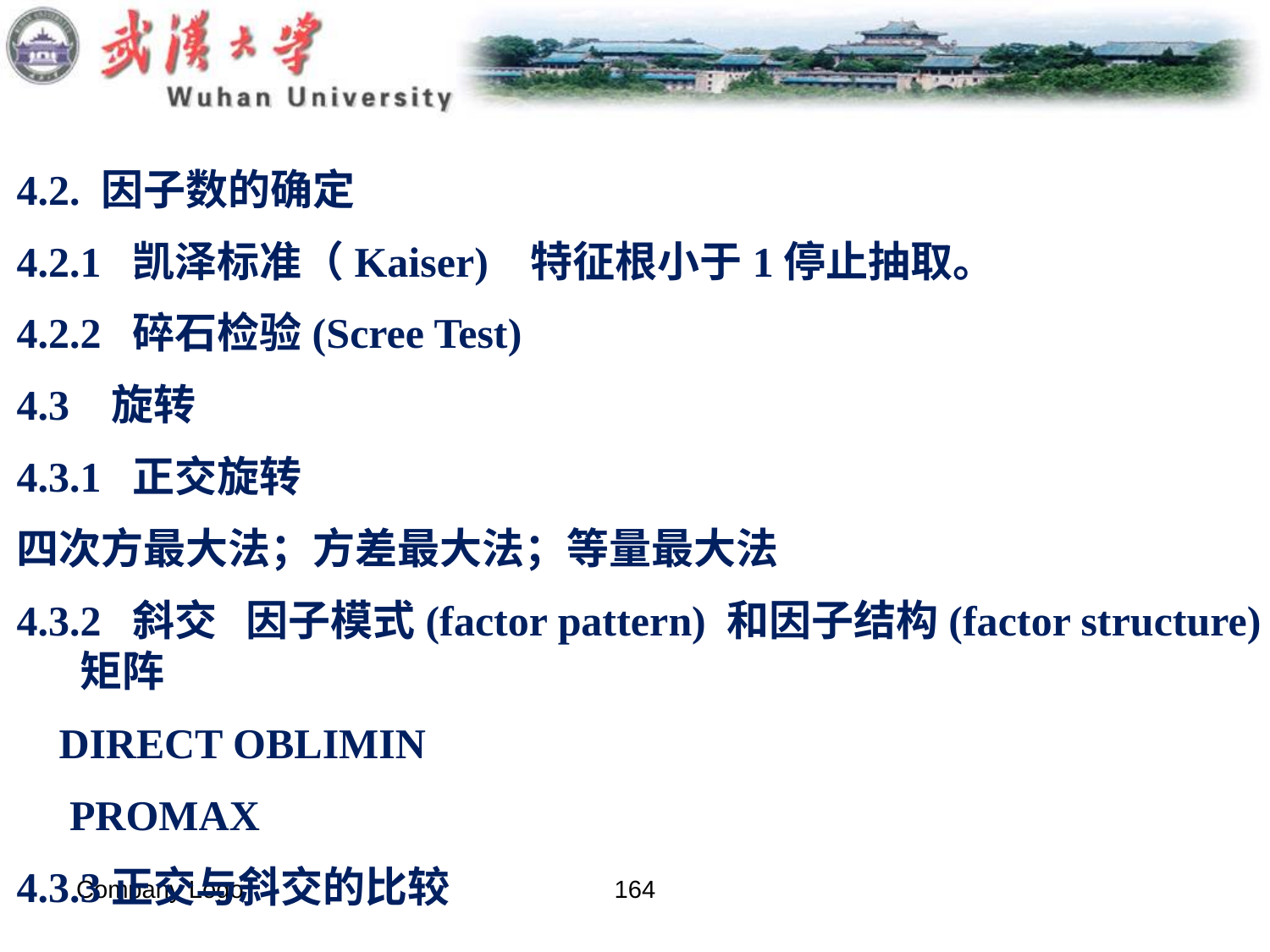

4.2. 因子数的确定
4.2.1  凯泽标准（Kaiser)   特征根小于1停止抽取。
4.2.2  碎石检验(Scree Test)
4.3   旋转
4.3.1  正交旋转
四次方最大法；方差最大法；等量最大法
4.3.2  斜交   因子模式(factor pattern) 和因子结构(factor structure)矩阵
    DIRECT OBLIMIN
     PROMAX
4.3.3正交与斜交的比较
Company Logo
164